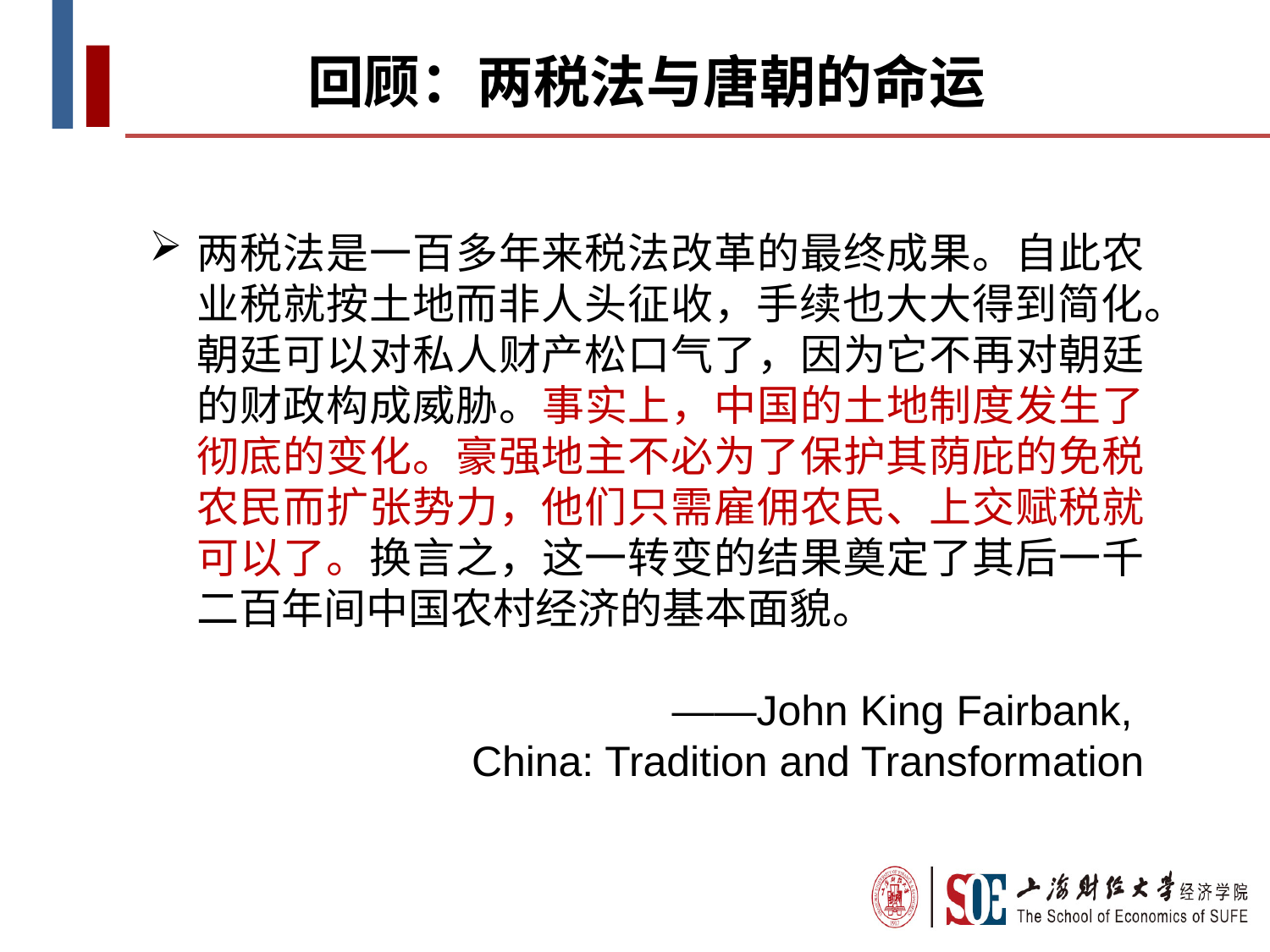

回顾：两税法与唐朝的命运
两税法是一百多年来税法改革的最终成果。自此农业税就按土地而非人头征收，手续也大大得到简化。朝廷可以对私人财产松口气了，因为它不再对朝廷的财政构成威胁。事实上，中国的土地制度发生了彻底的变化。豪强地主不必为了保护其荫庇的免税农民而扩张势力，他们只需雇佣农民、上交赋税就可以了。换言之，这一转变的结果奠定了其后一千二百年间中国农村经济的基本面貌。

——John King Fairbank,
China: Tradition and Transformation